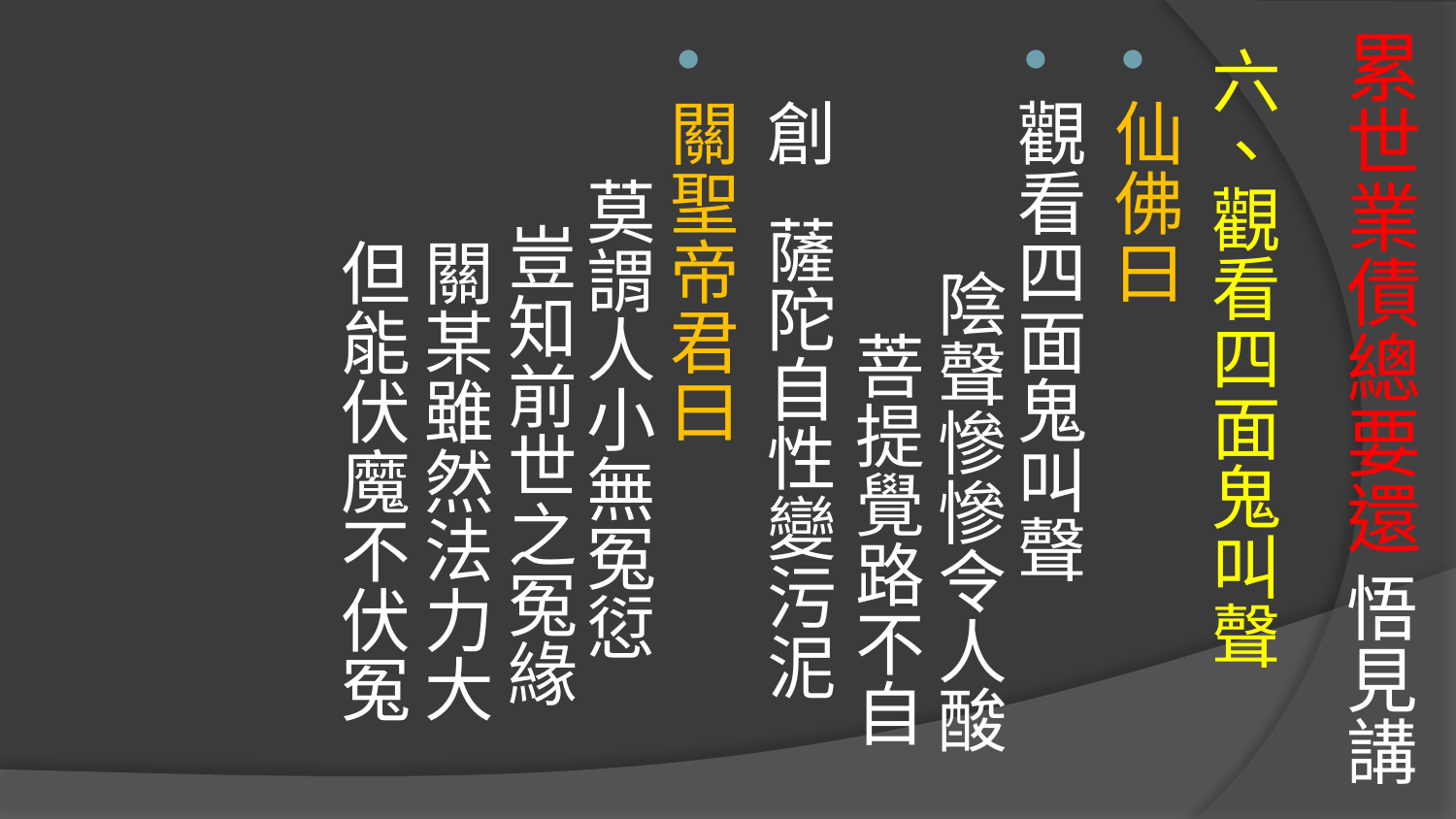

# 累世業債總要還 悟見講
六、觀看四面鬼叫聲
仙佛曰
觀看四面鬼叫聲                        陰聲慘慘令人酸                 菩提覺路不自創   薩陀自性變污泥
關聖帝君曰                           莫謂人小無冤愆                豈知前世之冤緣              關某雖然法力大             但能伏魔不伏冤